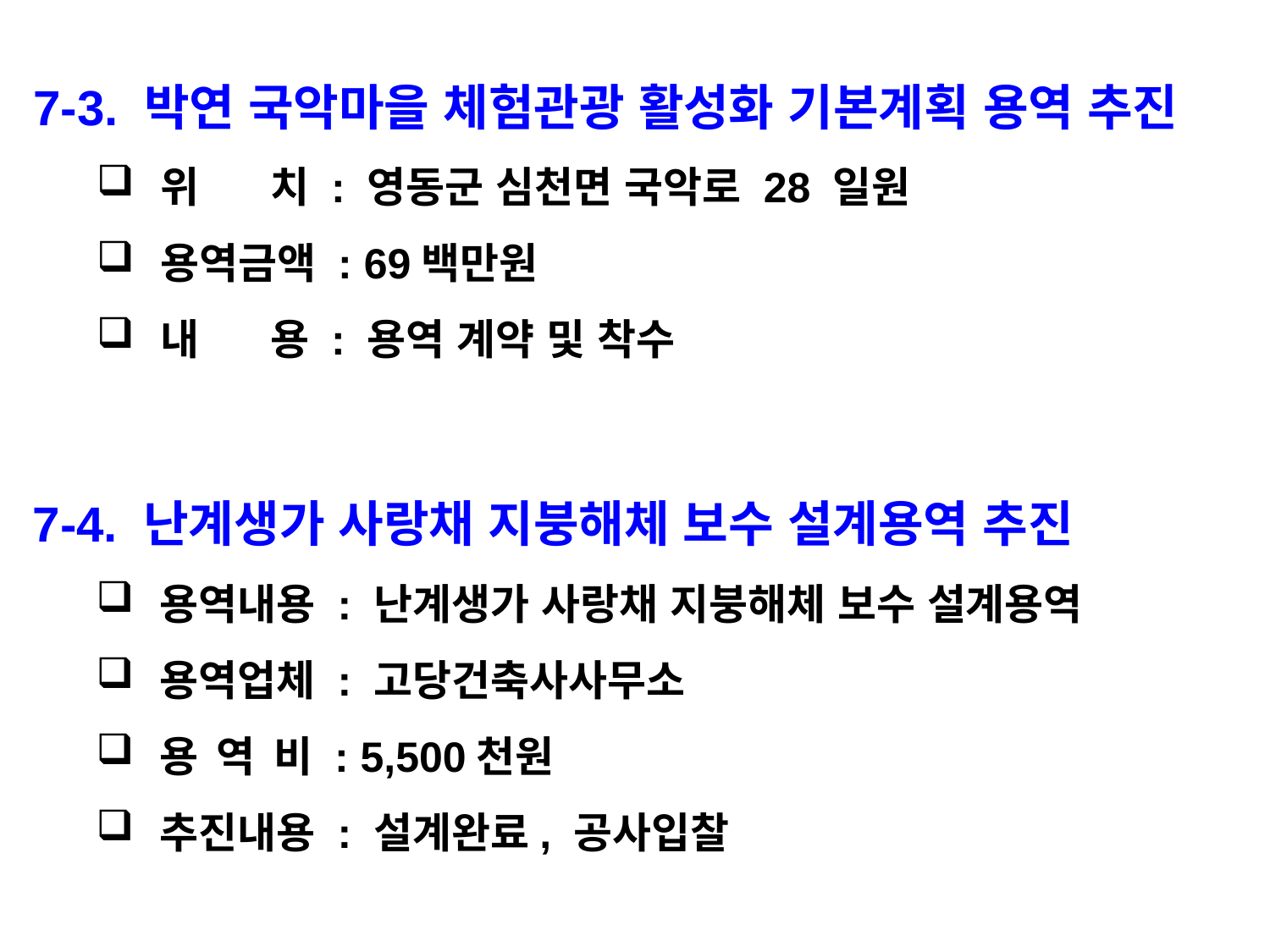

7-3. 박연 국악마을 체험관광 활성화 기본계획 용역 추진
위      치 : 영동군 심천면 국악로 28 일원
용역금액 : 69백만원
내      용 : 용역 계약 및 착수

7-4. 난계생가 사랑채 지붕해체 보수 설계용역 추진
용역내용 : 난계생가 사랑채 지붕해체 보수 설계용역
용역업체 : 고당건축사사무소
용 역 비 : 5,500천원
추진내용 : 설계완료, 공사입찰